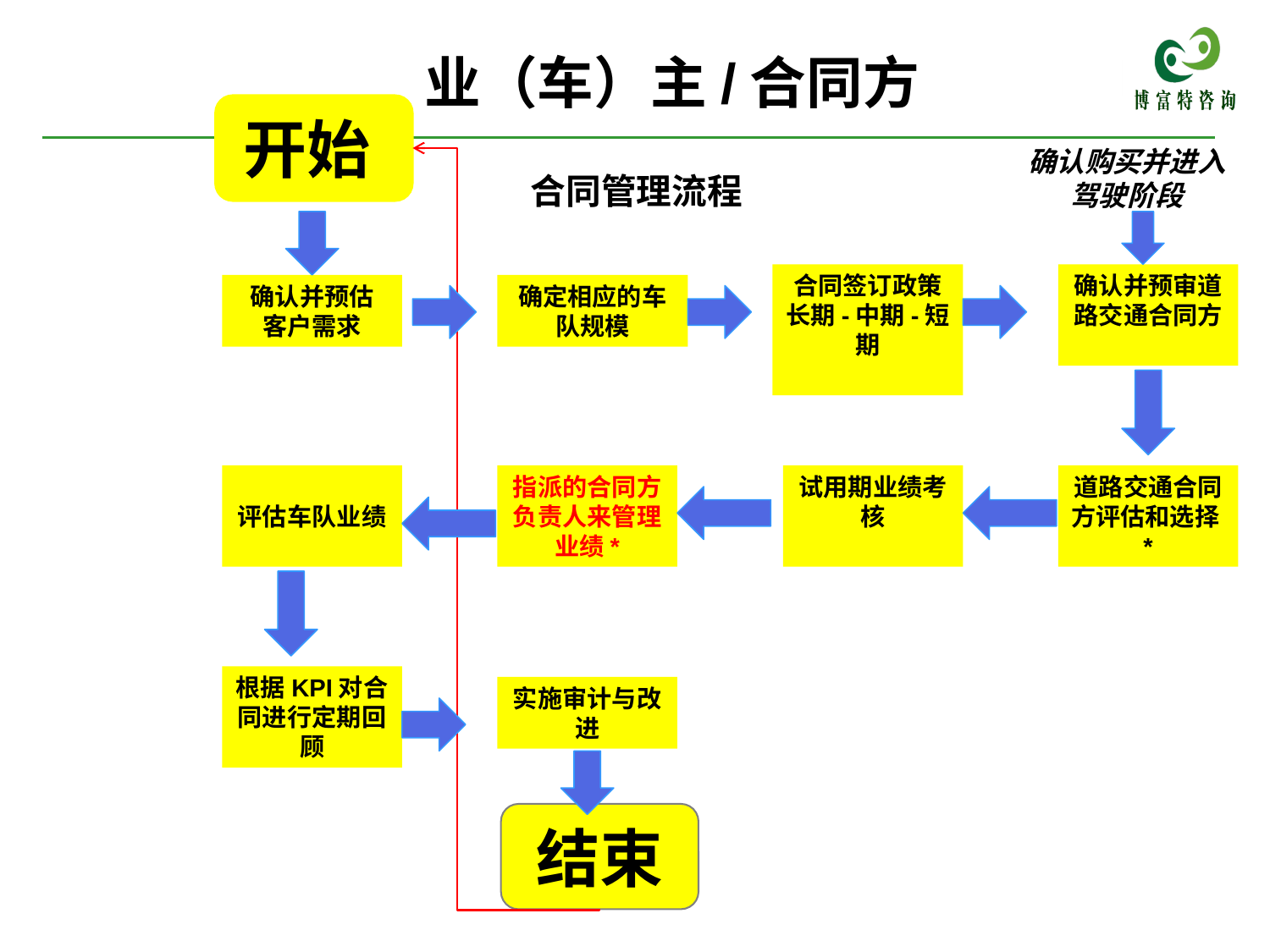

业（车）主/合同方
开始
确认购买并进入驾驶阶段
# 合同管理流程

合同签订政策 长期-中期-短期

确认并预审道路交通合同方

确认并预估
客户需求
确定相应的车队规模

评估车队业绩

指派的合同方负责人来管理业绩*
试用期业绩考核

道路交通合同方评估和选择*

根据KPI对合同进行定期回顾
实施审计与改进

结束